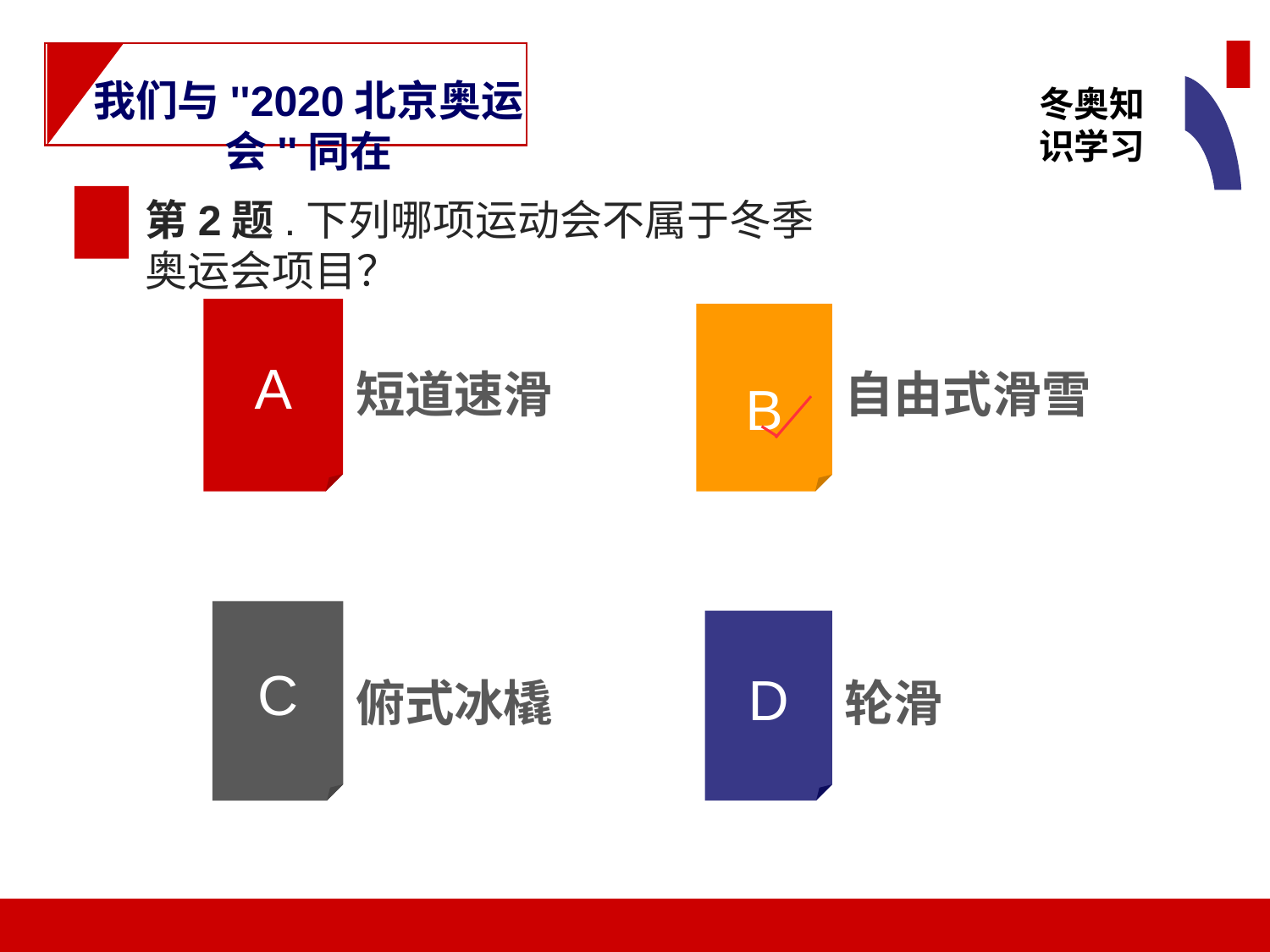

冬奥知识学习

我们与''2020北京奥运会''同在

第2题.下列哪项运动会不属于冬季奥运会项目？
短道速滑
自由式滑雪
A

B

俯式冰橇
轮滑
C
D
33